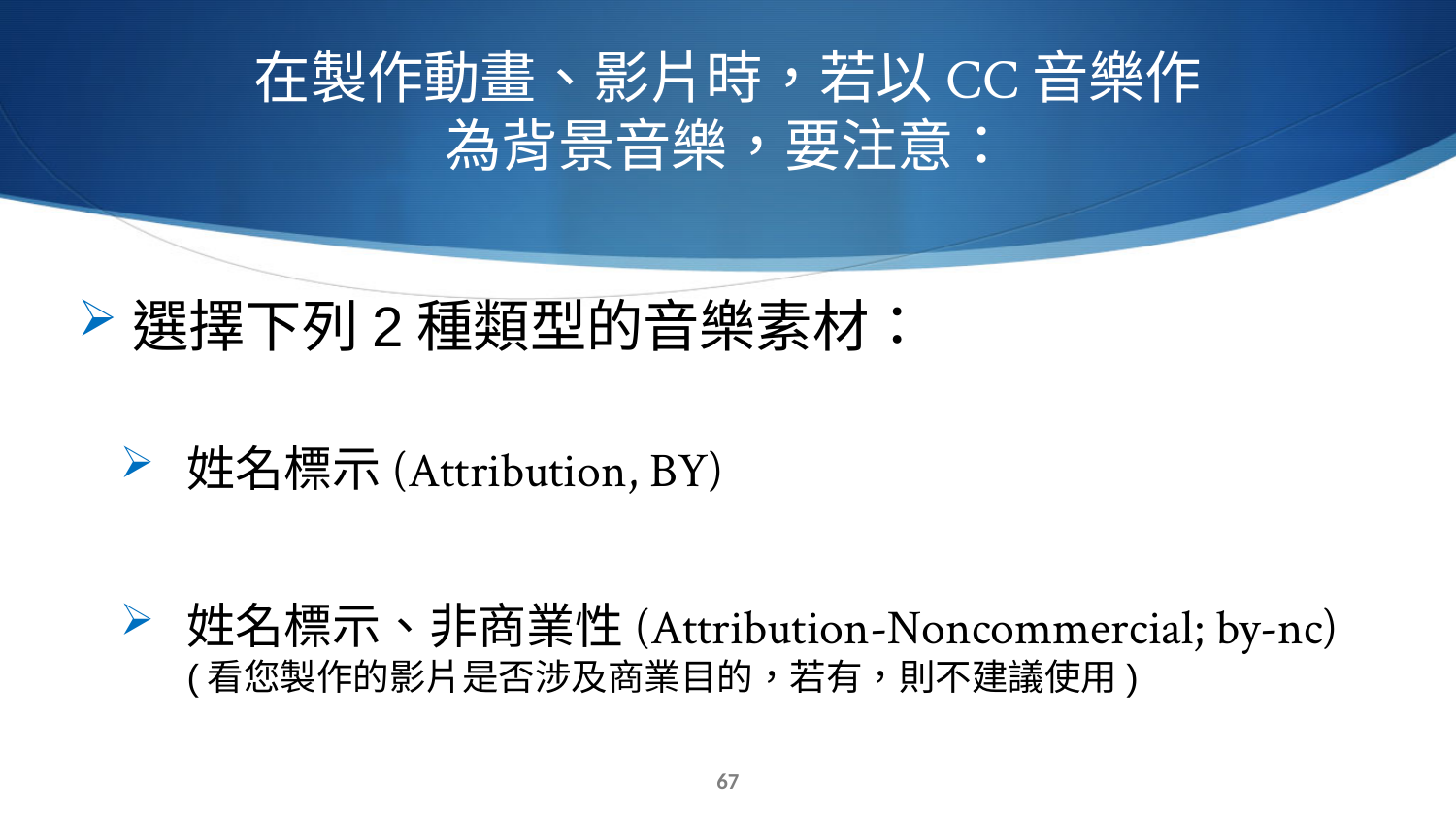

# 在製作動畫、影片時，若以CC音樂作 為背景音樂，要注意：
選擇下列2種類型的音樂素材：
姓名標示(Attribution, BY)

姓名標示、非商業性(Attribution-Noncommercial; by-nc)
(看您製作的影片是否涉及商業目的，若有，則不建議使用)
67